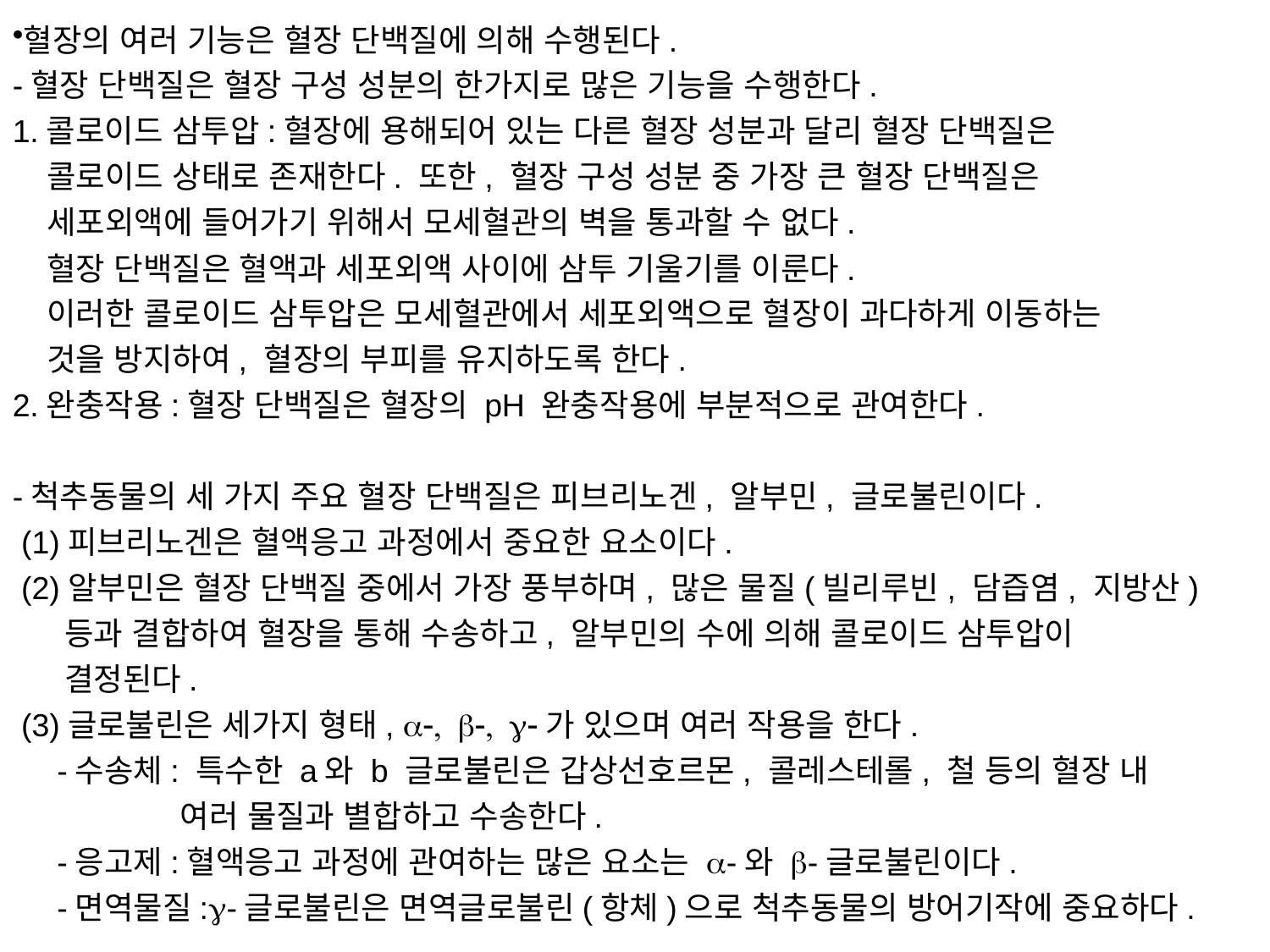

혈장의 여러 기능은 혈장 단백질에 의해 수행된다.
-혈장 단백질은 혈장 구성 성분의 한가지로 많은 기능을 수행한다.
1.콜로이드 삼투압:혈장에 용해되어 있는 다른 혈장 성분과 달리 혈장 단백질은
   콜로이드 상태로 존재한다. 또한, 혈장 구성 성분 중 가장 큰 혈장 단백질은
   세포외액에 들어가기 위해서 모세혈관의 벽을 통과할 수 없다.
   혈장 단백질은 혈액과 세포외액 사이에 삼투 기울기를 이룬다.
   이러한 콜로이드 삼투압은 모세혈관에서 세포외액으로 혈장이 과다하게 이동하는
   것을 방지하여, 혈장의 부피를 유지하도록 한다.
2.완충작용:혈장 단백질은 혈장의 pH 완충작용에 부분적으로 관여한다.

-척추동물의 세 가지 주요 혈장 단백질은 피브리노겐, 알부민, 글로불린이다.
 (1)피브리노겐은 혈액응고 과정에서 중요한 요소이다.
 (2)알부민은 혈장 단백질 중에서 가장 풍부하며, 많은 물질(빌리루빈, 담즙염, 지방산)
     등과 결합하여 혈장을 통해 수송하고, 알부민의 수에 의해 콜로이드 삼투압이
     결정된다.
 (3)글로불린은 세가지 형태, α−, β−, γ−가 있으며 여러 작용을 한다.
     -수송체: 특수한 a와 b 글로불린은 갑상선호르몬, 콜레스테롤, 철 등의 혈장 내
                  여러 물질과 별합하고 수송한다.
     -응고제:혈액응고 과정에 관여하는 많은 요소는 α-와 β-글로불린이다.
     -면역물질:γ-글로불린은 면역글로불린(항체)으로 척추동물의 방어기작에 중요하다.